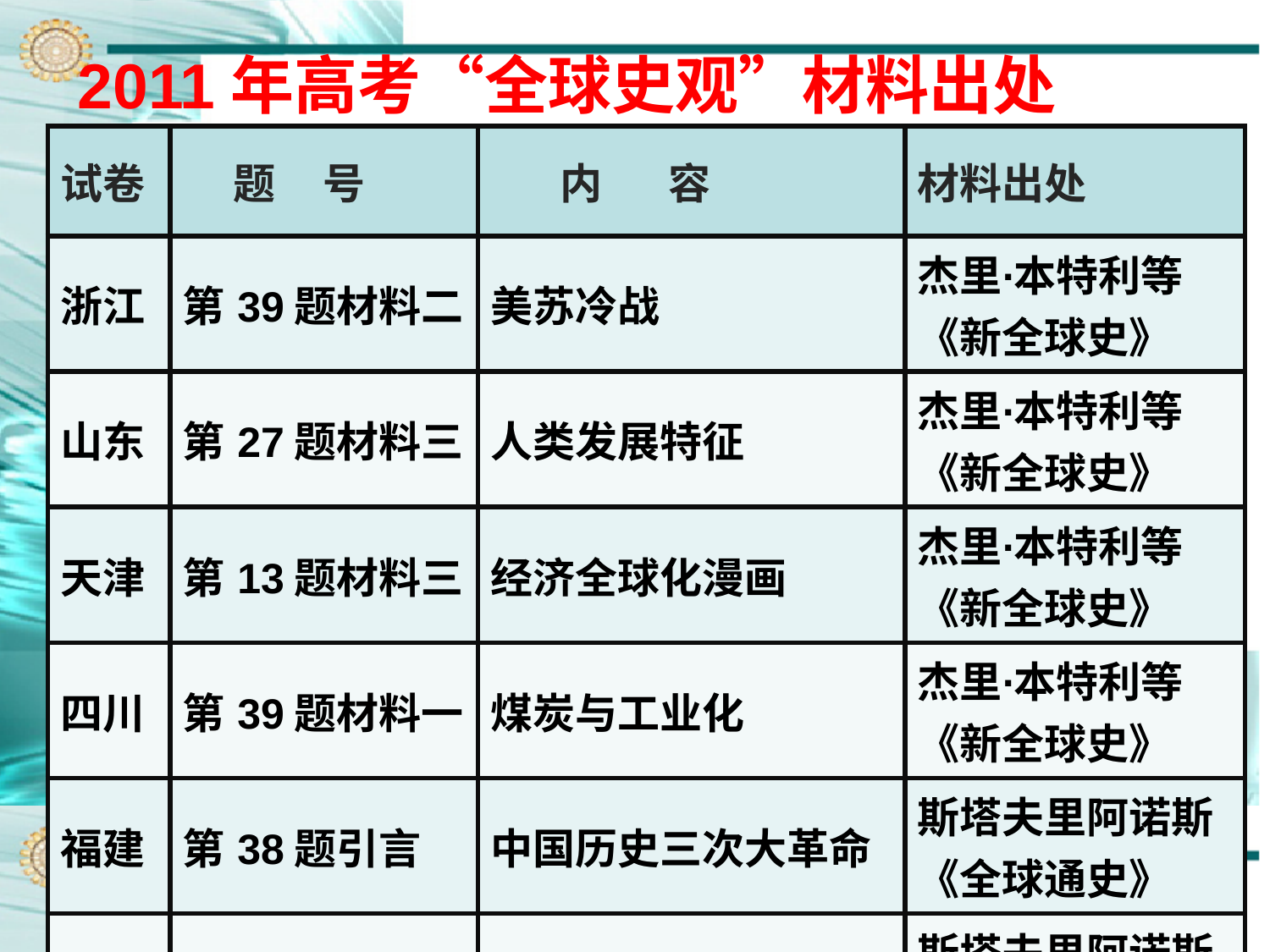

2011年高考“全球史观”材料出处
| 试卷 | 题 号 | 内 容 | 材料出处 |
| --- | --- | --- | --- |
| 浙江 | 第39题材料二 | 美苏冷战 | 杰里∙本特利等 《新全球史》 |
| 山东 | 第27题材料三 | 人类发展特征 | 杰里∙本特利等 《新全球史》 |
| 天津 | 第13题材料三 | 经济全球化漫画 | 杰里∙本特利等 《新全球史》 |
| 四川 | 第39题材料一 | 煤炭与工业化 | 杰里∙本特利等 《新全球史》 |
| 福建 | 第38题引言 | 中国历史三次大革命 | 斯塔夫里阿诺斯 《全球通史》 |
| 安徽 | 第36题材料二 | 雅典民主 | 斯塔夫里阿诺斯 《全球通史》 |